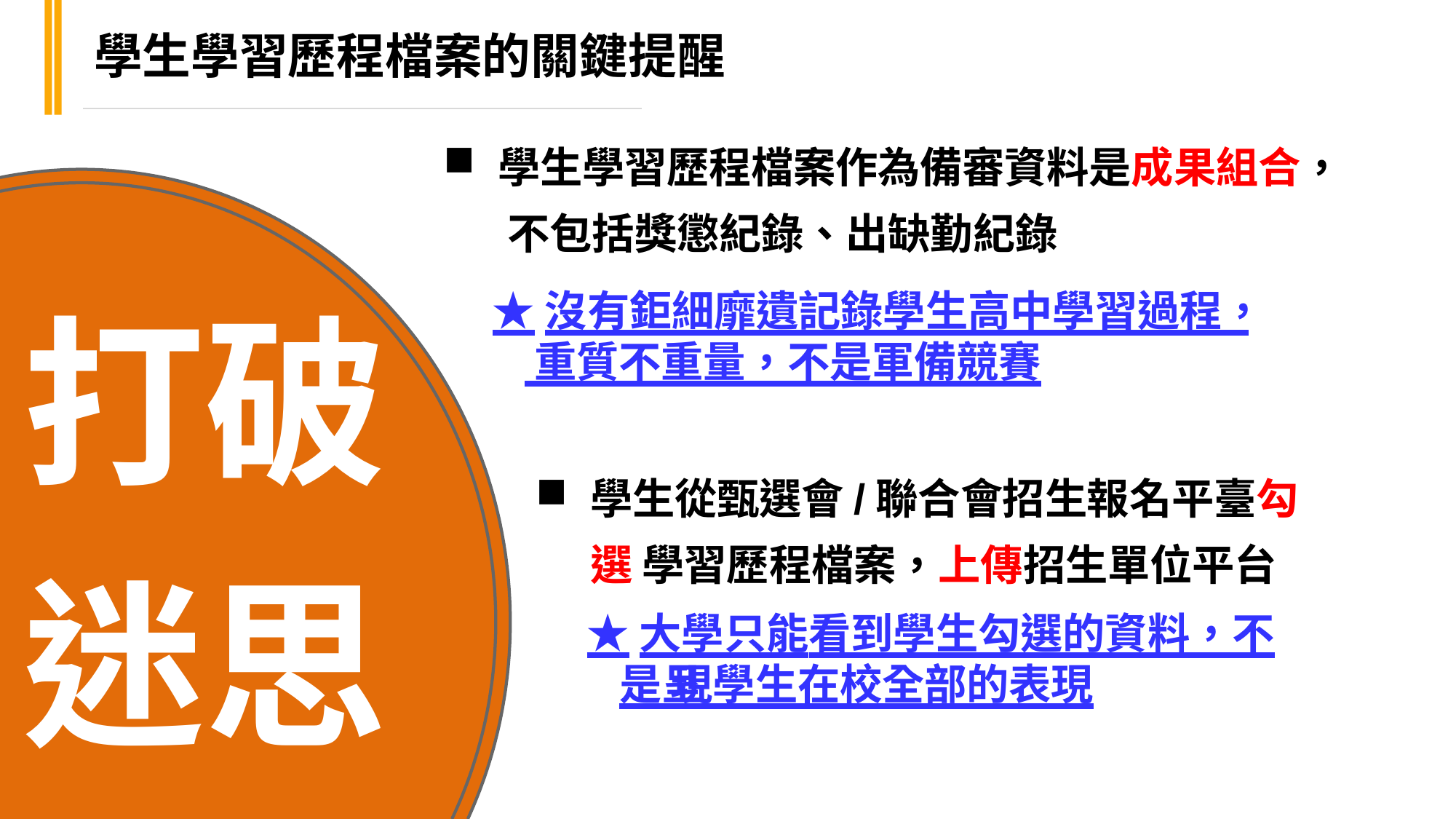

30
# 學生學習歷程檔案的關鍵提醒

學生學習歷程檔案作為備審資料是成果組合，  不包括獎懲紀錄、出缺勤紀錄
★沒有鉅細靡遺記錄學生高中學習過程， 重質不重量，不是軍備競賽

打破 迷思
學生從甄選會/聯合會招生報名平臺勾選 學習歷程檔案，上傳招生單位平台
★大學只能看到學生勾選的資料，不是呈 現學生在校全部的表現